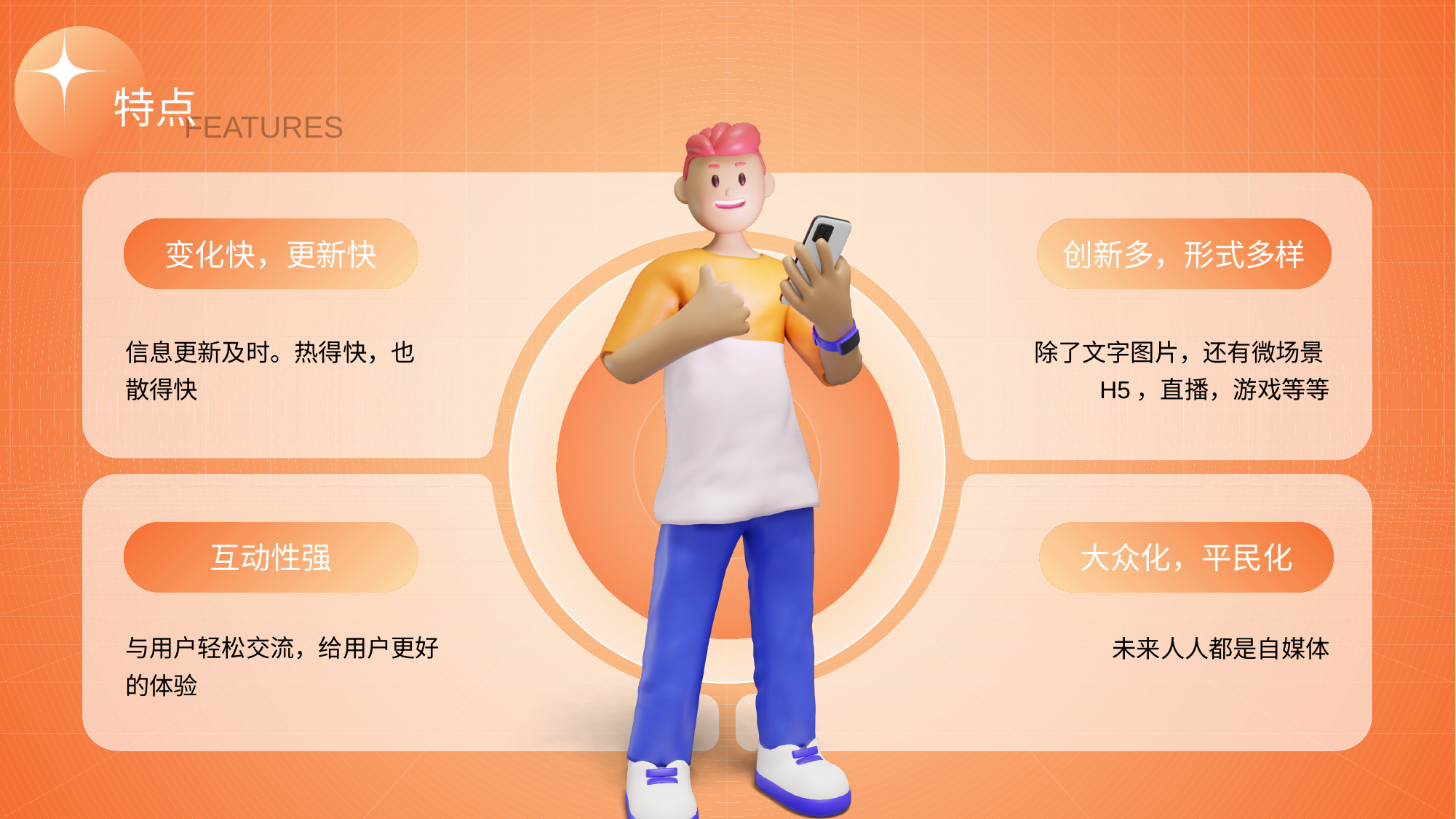

特点
FEATURES
变化快，更新快
创新多，形式多样
信息更新及时。热得快，也散得快
除了文字图片，还有微场景H5，直播，游戏等等
互动性强
大众化，平民化
与用户轻松交流，给用户更好的体验
未来人人都是自媒体